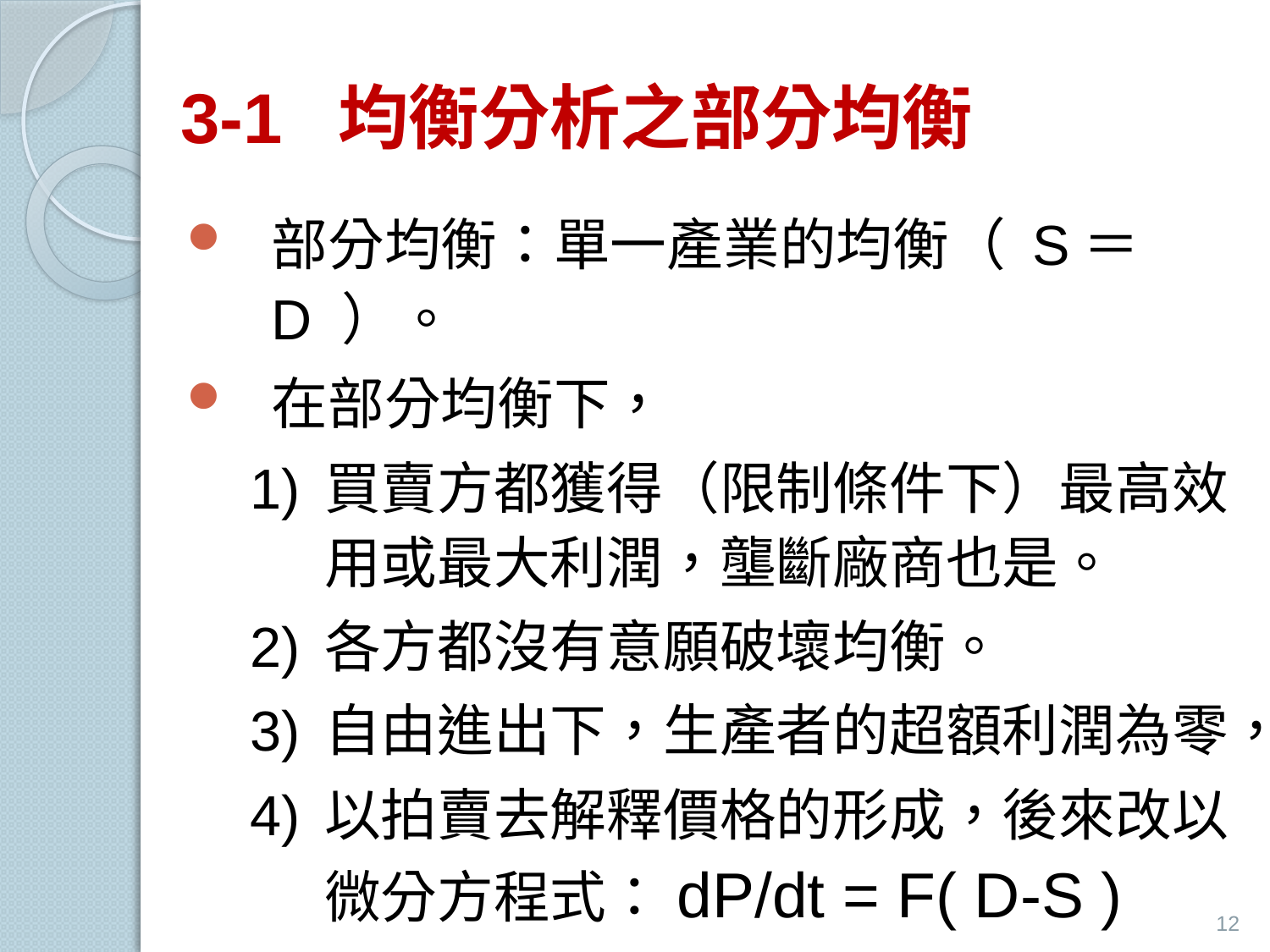

# 3-1  均衡分析之部分均衡
部分均衡：單一產業的均衡（ S＝D ）。
在部分均衡下，
買賣方都獲得（限制條件下）最高效用或最大利潤，壟斷廠商也是。
各方都沒有意願破壞均衡。
自由進出下，生產者的超額利潤為零，
以拍賣去解釋價格的形成，後來改以微分方程式：dP/dt = F( D-S )
12